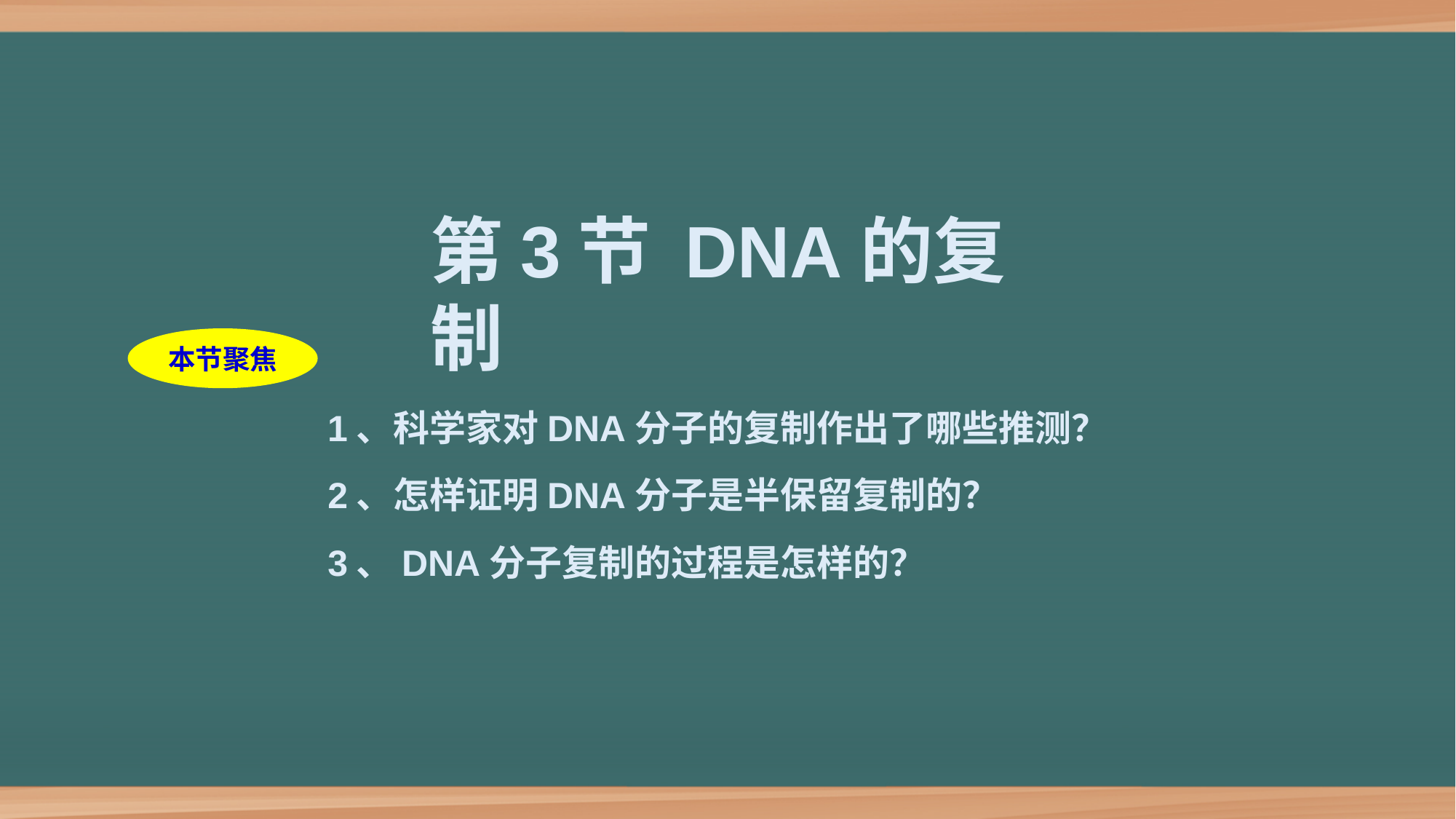

第3节 DNA的复制
本节聚焦
1、科学家对DNA分子的复制作出了哪些推测？
2、怎样证明DNA分子是半保留复制的？
3、DNA分子复制的过程是怎样的？